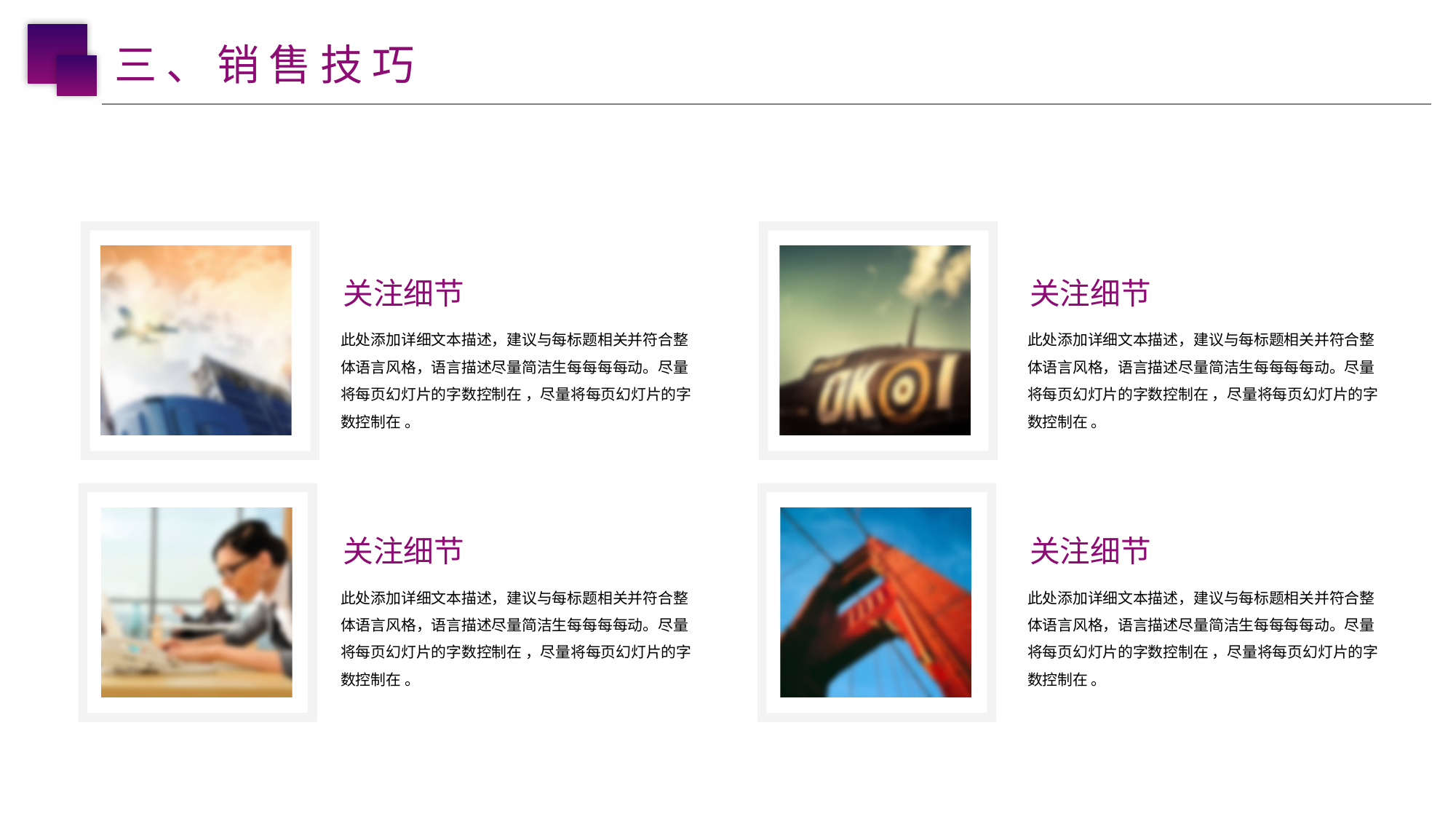

三、销售技巧

关注细节
此处添加详细文本描述，建议与每标题相关并符合整体语言风格，语言描述尽量简洁生每每每每动。尽量将每页幻灯片的字数控制在 ，尽量将每页幻灯片的字数控制在 。
关注细节
此处添加详细文本描述，建议与每标题相关并符合整体语言风格，语言描述尽量简洁生每每每每动。尽量将每页幻灯片的字数控制在 ，尽量将每页幻灯片的字数控制在 。

关注细节
此处添加详细文本描述，建议与每标题相关并符合整体语言风格，语言描述尽量简洁生每每每每动。尽量将每页幻灯片的字数控制在 ，尽量将每页幻灯片的字数控制在 。
关注细节
此处添加详细文本描述，建议与每标题相关并符合整体语言风格，语言描述尽量简洁生每每每每动。尽量将每页幻灯片的字数控制在 ，尽量将每页幻灯片的字数控制在 。